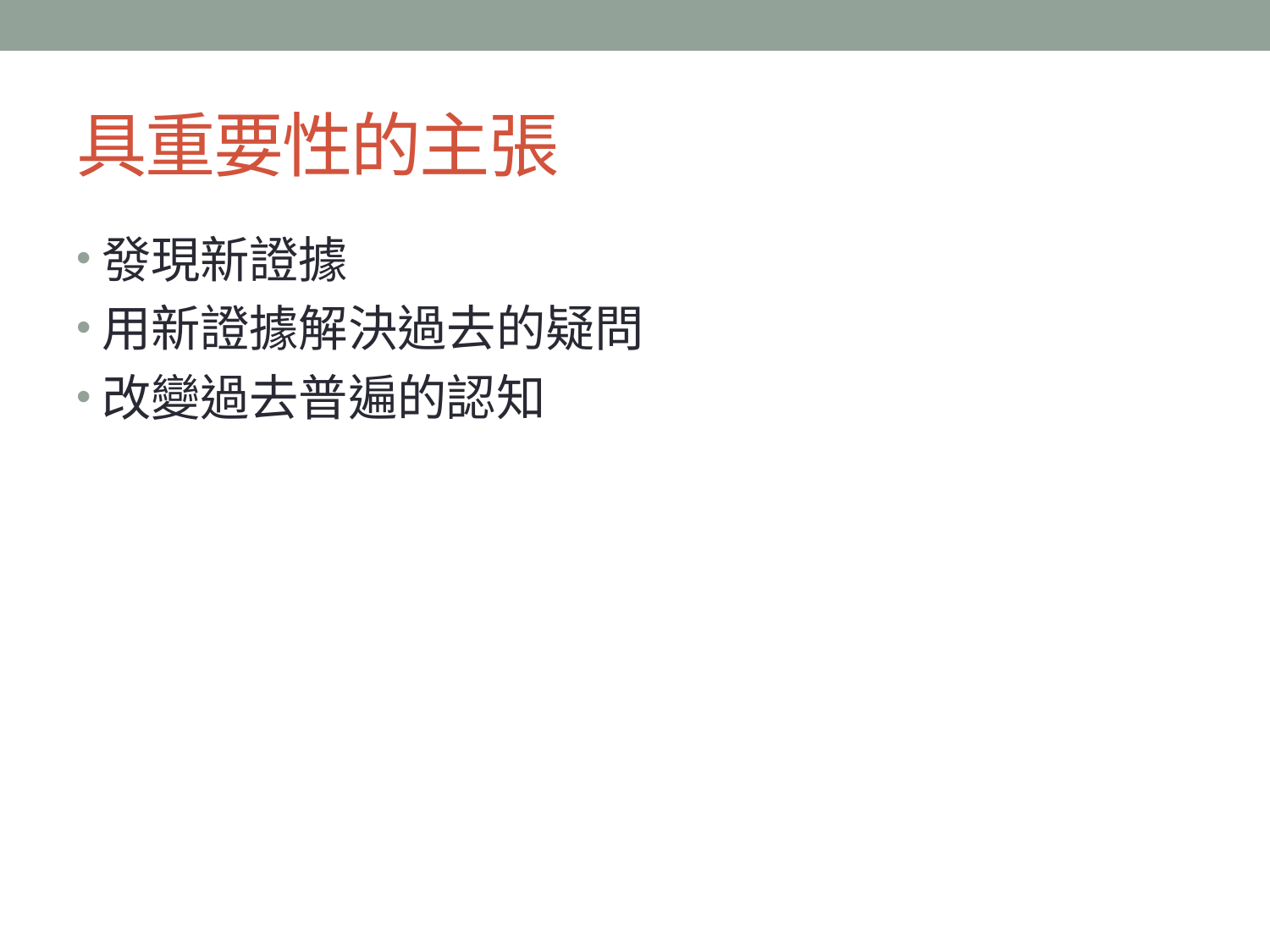

# 具重要性的主張
發現新證據
用新證據解決過去的疑問
改變過去普遍的認知